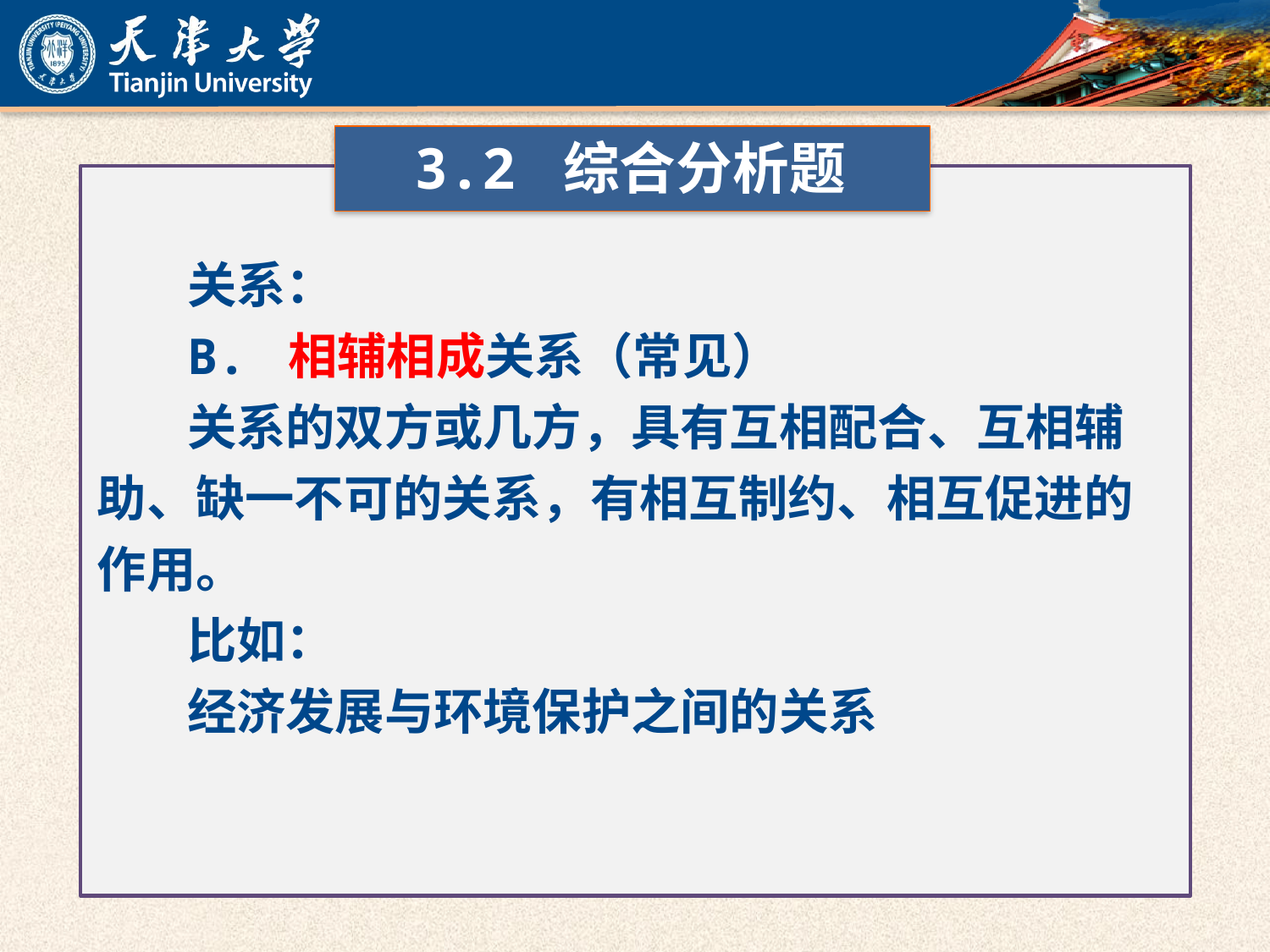

3.2 综合分析题

关系：
B. 相辅相成关系（常见）
关系的双方或几方，具有互相配合、互相辅助、缺一不可的关系，有相互制约、相互促进的作用。
比如：
经济发展与环境保护之间的关系